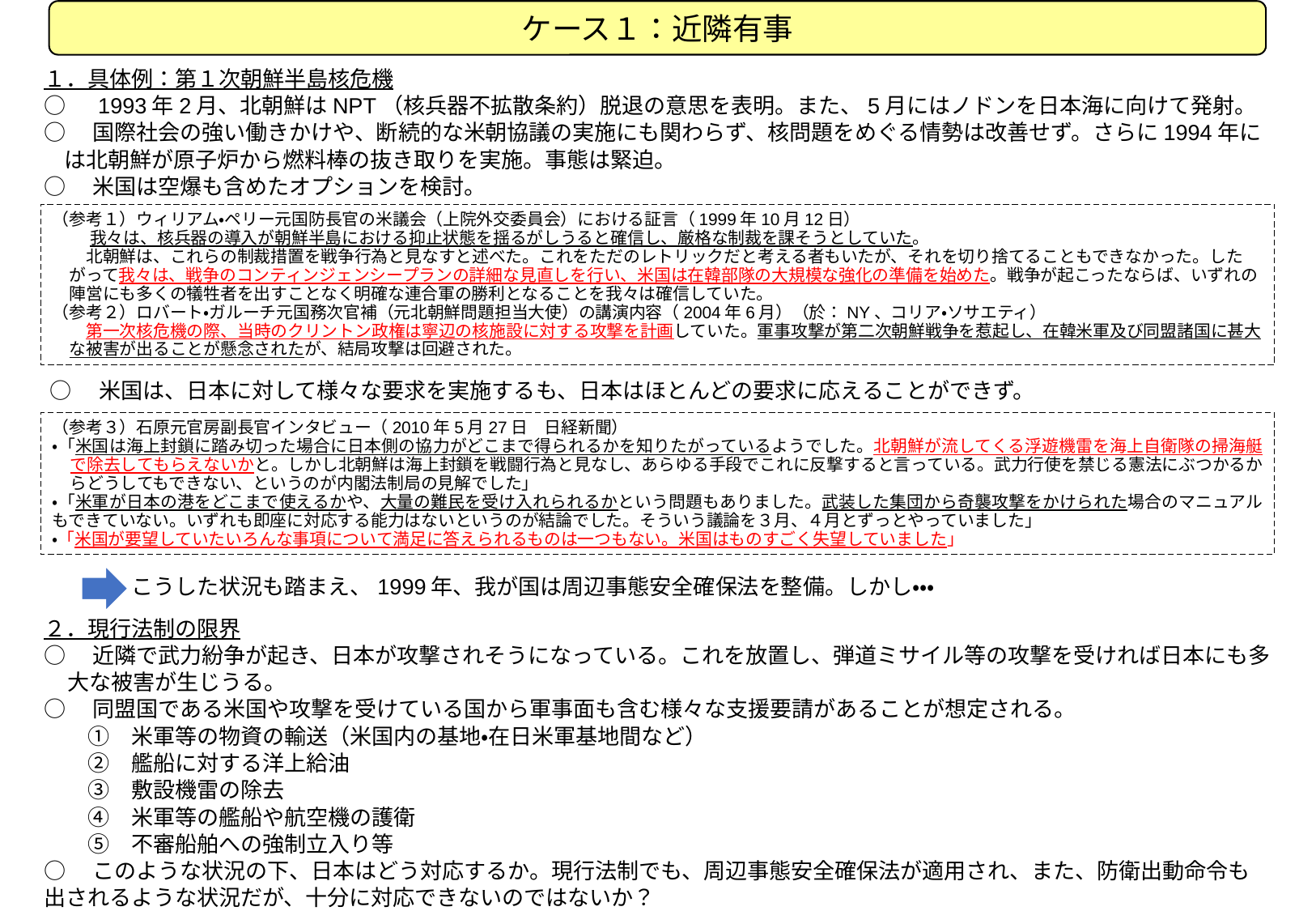

ケース１：近隣有事
１．具体例：第１次朝鮮半島核危機
○　1993年2月、北朝鮮はNPT（核兵器不拡散条約）脱退の意思を表明。また、5月にはノドンを日本海に向けて発射。
○　国際社会の強い働きかけや、断続的な米朝協議の実施にも関わらず、核問題をめぐる情勢は改善せず。さらに1994年には北朝鮮が原子炉から燃料棒の抜き取りを実施。事態は緊迫。
○　米国は空爆も含めたオプションを検討。
（参考１）ウィリアム・ペリー元国防長官の米議会（上院外交委員会）における証言（1999年10月12日）
…　我々は、核兵器の導入が朝鮮半島における抑止状態を揺るがしうると確信し、厳格な制裁を課そうとしていた。
　　北朝鮮は、これらの制裁措置を戦争行為と見なすと述べた。これをただのレトリックだと考える者もいたが、それを切り捨てることもできなかった。したがって我々は、戦争のコンティンジェンシープランの詳細な見直しを行い、米国は在韓部隊の大規模な強化の準備を始めた。戦争が起こったならば、いずれの陣営にも多くの犠牲者を出すことなく明確な連合軍の勝利となることを我々は確信していた。
（参考２）ロバート・ガルーチ元国務次官補（元北朝鮮問題担当大使）の講演内容（2004年6月）（於：NY、コリア・ソサエティ）
　　第一次核危機の際、当時のクリントン政権は寧辺の核施設に対する攻撃を計画していた。軍事攻撃が第二次朝鮮戦争を惹起し、在韓米軍及び同盟諸国に甚大な被害が出ることが懸念されたが、結局攻撃は回避された。
○　米国は、日本に対して様々な要求を実施するも、日本はほとんどの要求に応えることができず。
（参考３）石原元官房副長官インタビュー（2010年5月27日　日経新聞）
・「米国は海上封鎖に踏み切った場合に日本側の協力がどこまで得られるかを知りたがっているようでした。北朝鮮が流してくる浮遊機雷を海上自衛隊の掃海艇で除去してもらえないかと。しかし北朝鮮は海上封鎖を戦闘行為と見なし、あらゆる手段でこれに反撃すると言っている。武力行使を禁じる憲法にぶつかるからどうしてもできない、というのが内閣法制局の見解でした」
・「米軍が日本の港をどこまで使えるかや、大量の難民を受け入れられるかという問題もありました。武装した集団から奇襲攻撃をかけられた場合のマニュアルもできていない。いずれも即座に対応する能力はないというのが結論でした。そういう議論を３月、４月とずっとやっていました」
・「米国が要望していたいろんな事項について満足に答えられるものは一つもない。米国はものすごく失望していました」

こうした状況も踏まえ、1999年、我が国は周辺事態安全確保法を整備。しかし・・・
２．現行法制の限界
○　近隣で武力紛争が起き、日本が攻撃されそうになっている。これを放置し、弾道ミサイル等の攻撃を受ければ日本にも多大な被害が生じうる。
○　同盟国である米国や攻撃を受けている国から軍事面も含む様々な支援要請があることが想定される。
　　①　米軍等の物資の輸送（米国内の基地・在日米軍基地間など）
　　②　艦船に対する洋上給油
　　③　敷設機雷の除去
　　④　米軍等の艦船や航空機の護衛
　　⑤　不審船舶への強制立入り等
○　このような状況の下、日本はどう対応するか。現行法制でも、周辺事態安全確保法が適用され、また、防衛出動命令も出されるような状況だが、十分に対応できないのではないか？